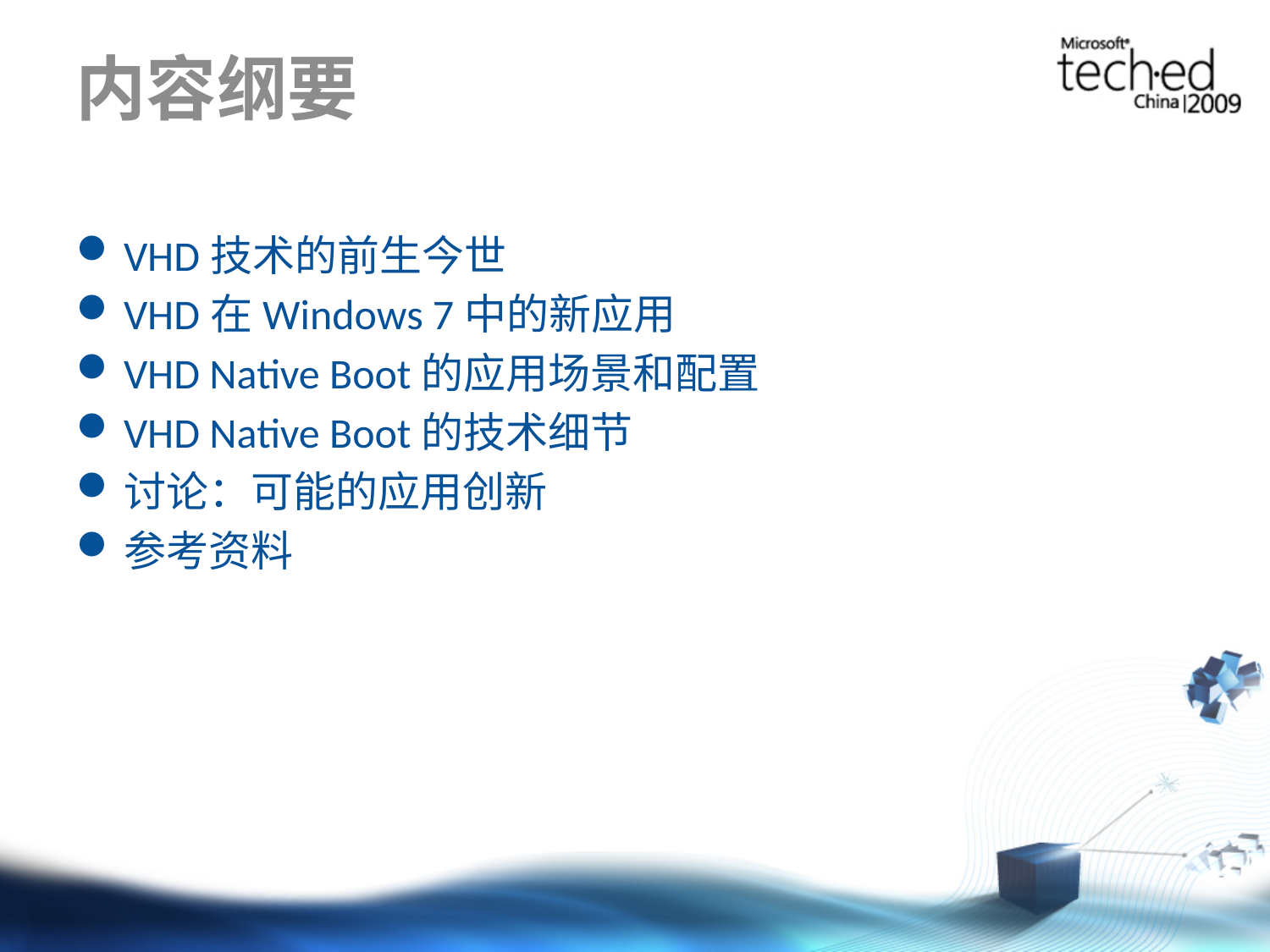

# 内容纲要
VHD技术的前生今世
VHD在Windows 7中的新应用
VHD Native Boot的应用场景和配置
VHD Native Boot的技术细节
讨论：可能的应用创新
参考资料